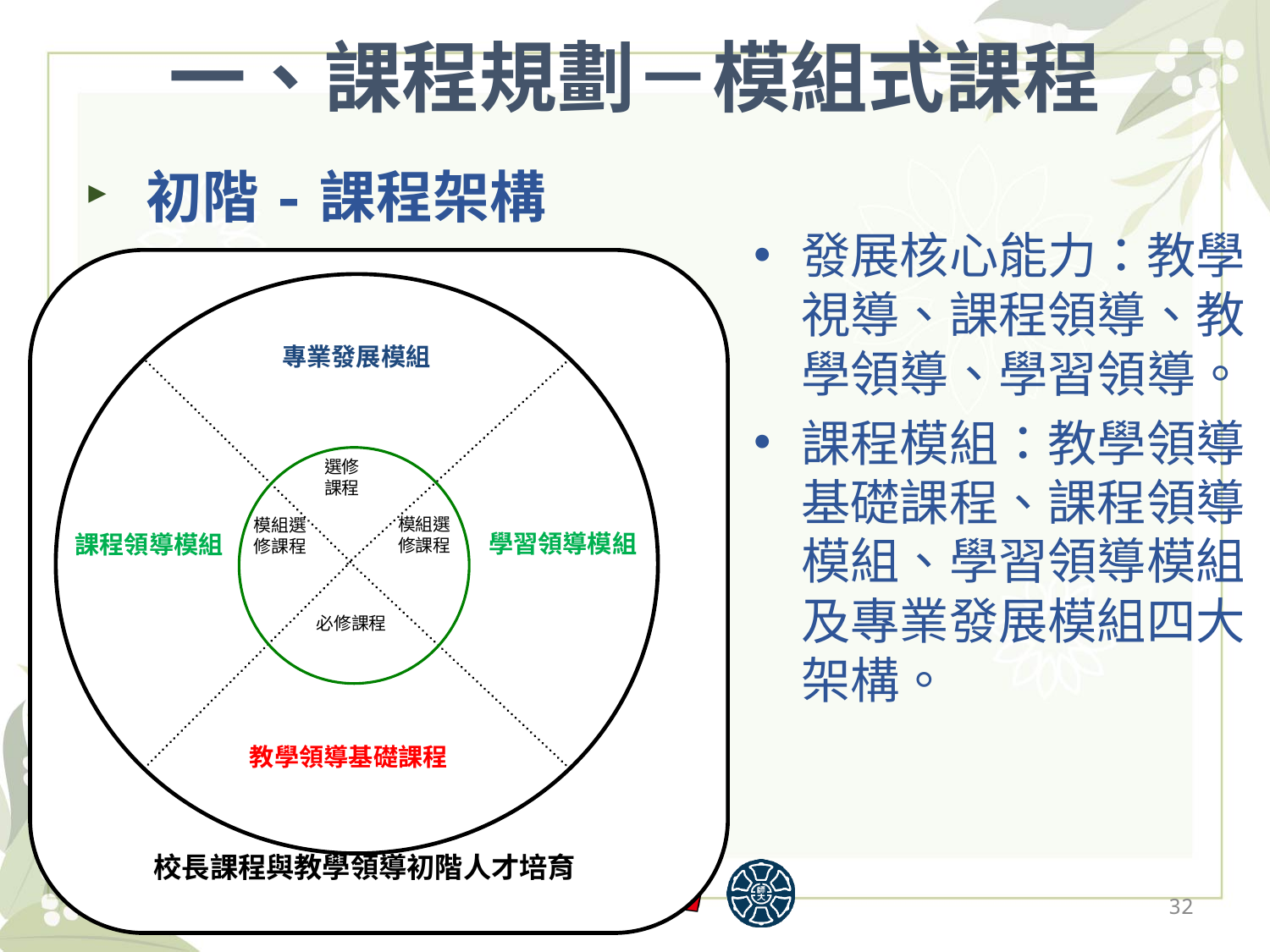

# 一、課程規劃－模組式課程
初階-課程架構
發展核心能力：教學視導、課程領導、教學領導、學習領導。
課程模組：教學領導基礎課程、課程領導模組、學習領導模組及專業發展模組四大架構。

校長課程與教學領導初階人才培育

專業發展模組

學習領導模組
課程領導模組
教學領導基礎課程
選修
課程
模組選修課程
模組選修課程
必修課程
2019/12/13
32